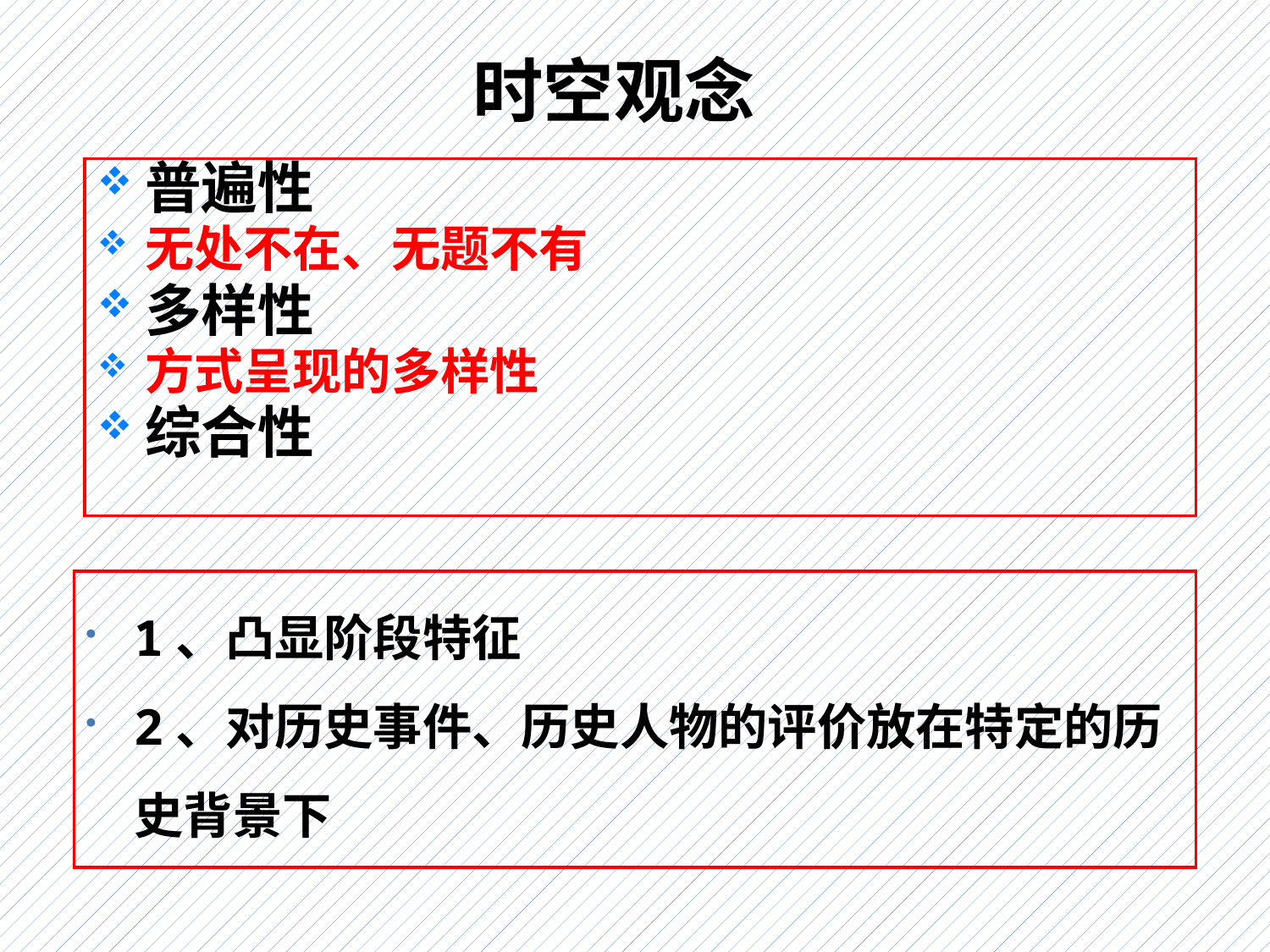

# 时空观念
普遍性
无处不在、无题不有
多样性
方式呈现的多样性
综合性
1、凸显阶段特征
2、对历史事件、历史人物的评价放在特定的历史背景下